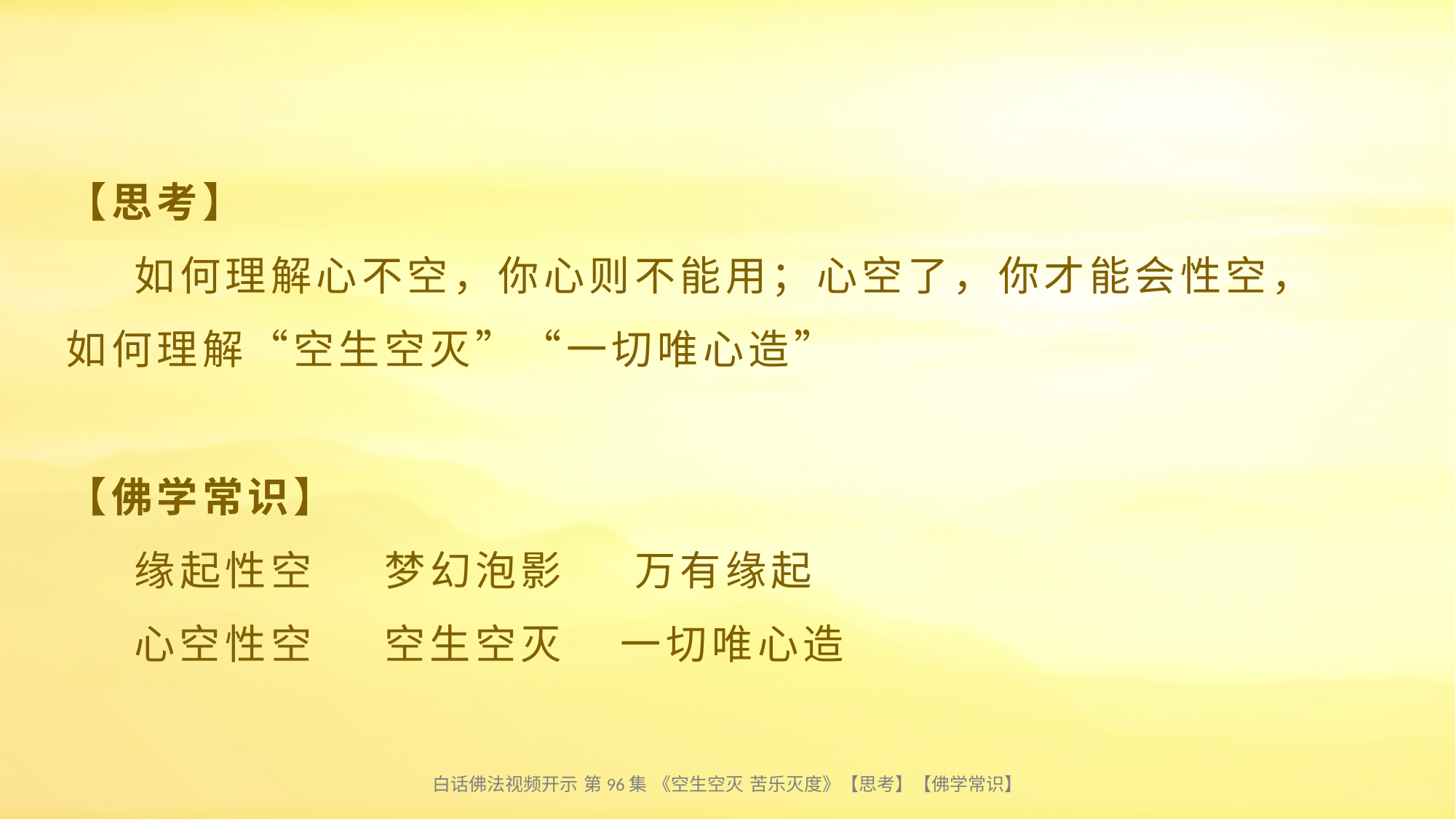

# 【思考】 如何理解心不空，你心则不能用；心空了，你才能会性空， 如何理解“空生空灭”“一切唯心造” 【佛学常识】 缘起性空     梦幻泡影     万有缘起 心空性空     空生空灭    一切唯心造
白话佛法视频开示 第96集 《空生空灭 苦乐灭度》【思考】【佛学常识】